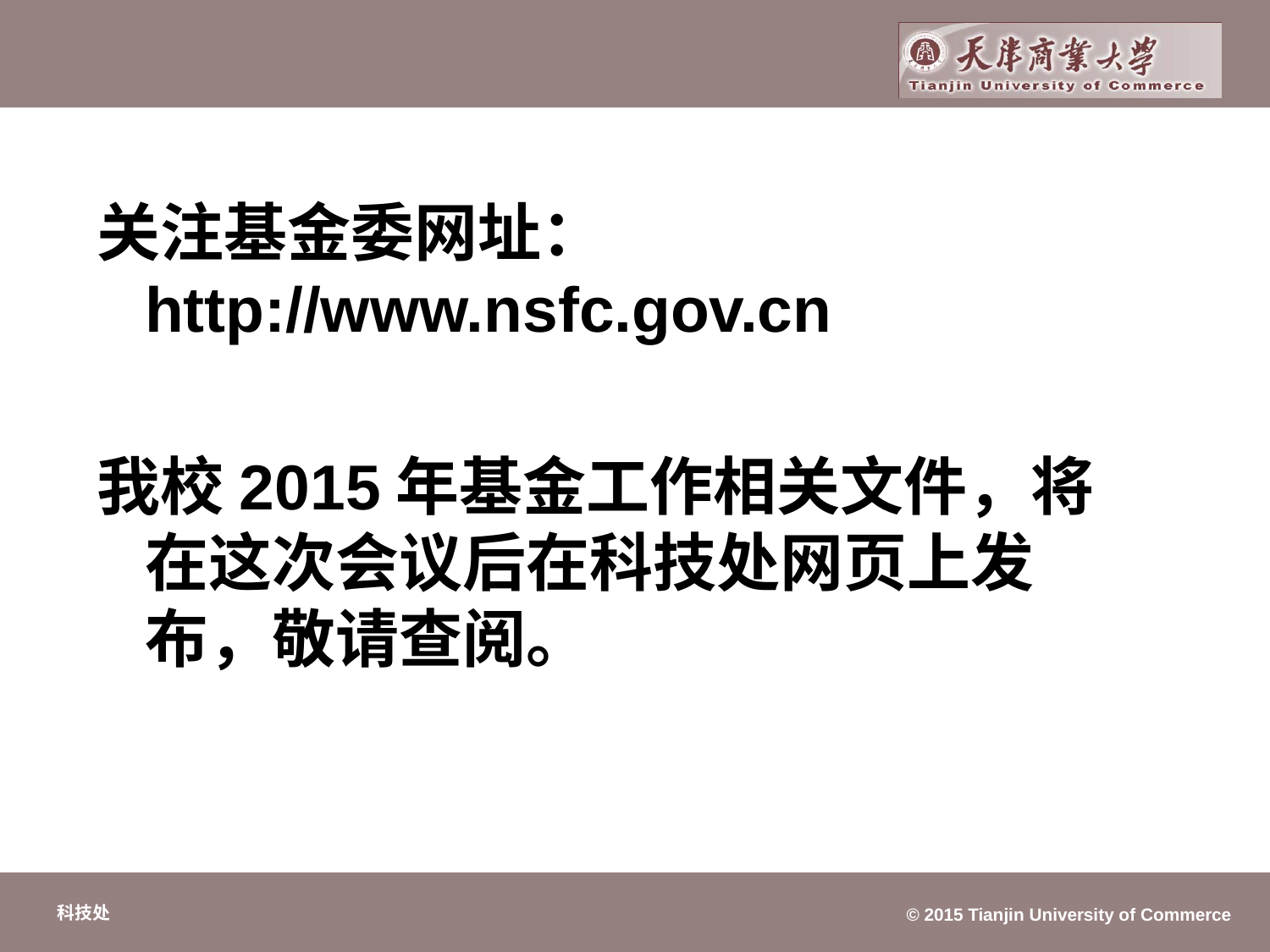

关注基金委网址：  http://www.nsfc.gov.cn

我校2015年基金工作相关文件，将在这次会议后在科技处网页上发布，敬请查阅。